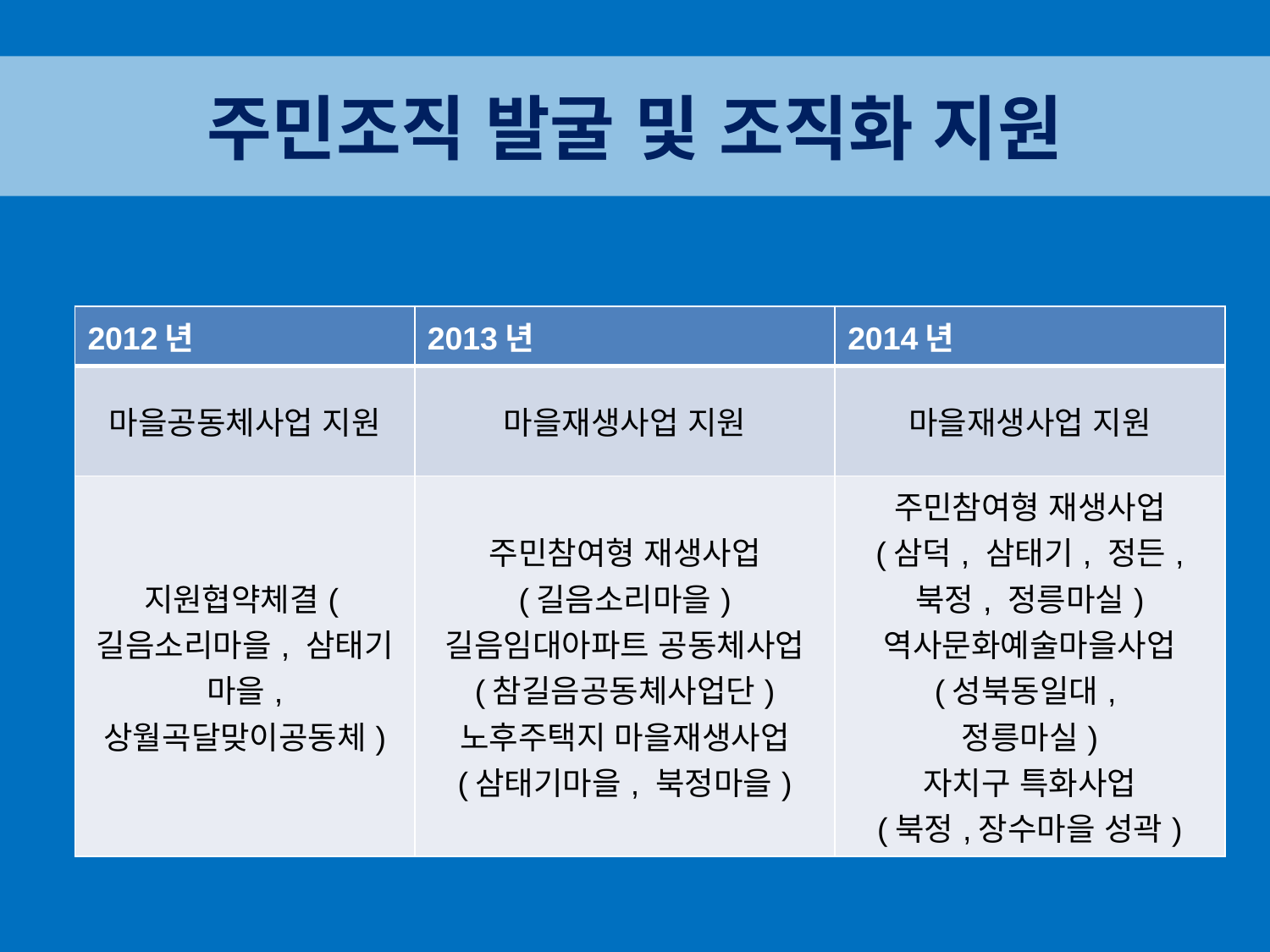

주민조직 발굴 및 조직화 지원
| 2012년 | 2013년 | 2014년 |
| --- | --- | --- |
| 마을공동체사업 지원 | 마을재생사업 지원 | 마을재생사업 지원 |
| 지원협약체결(길음소리마을, 삼태기 마을, 상월곡달맞이공동체) | 주민참여형 재생사업 (길음소리마을) 길음임대아파트 공동체사업 (참길음공동체사업단) 노후주택지 마을재생사업 (삼태기마을, 북정마을) | 주민참여형 재생사업 (삼덕, 삼태기, 정든, 북정, 정릉마실) 역사문화예술마을사업 (성북동일대, 정릉마실) 자치구 특화사업 (북정,장수마을 성곽) |